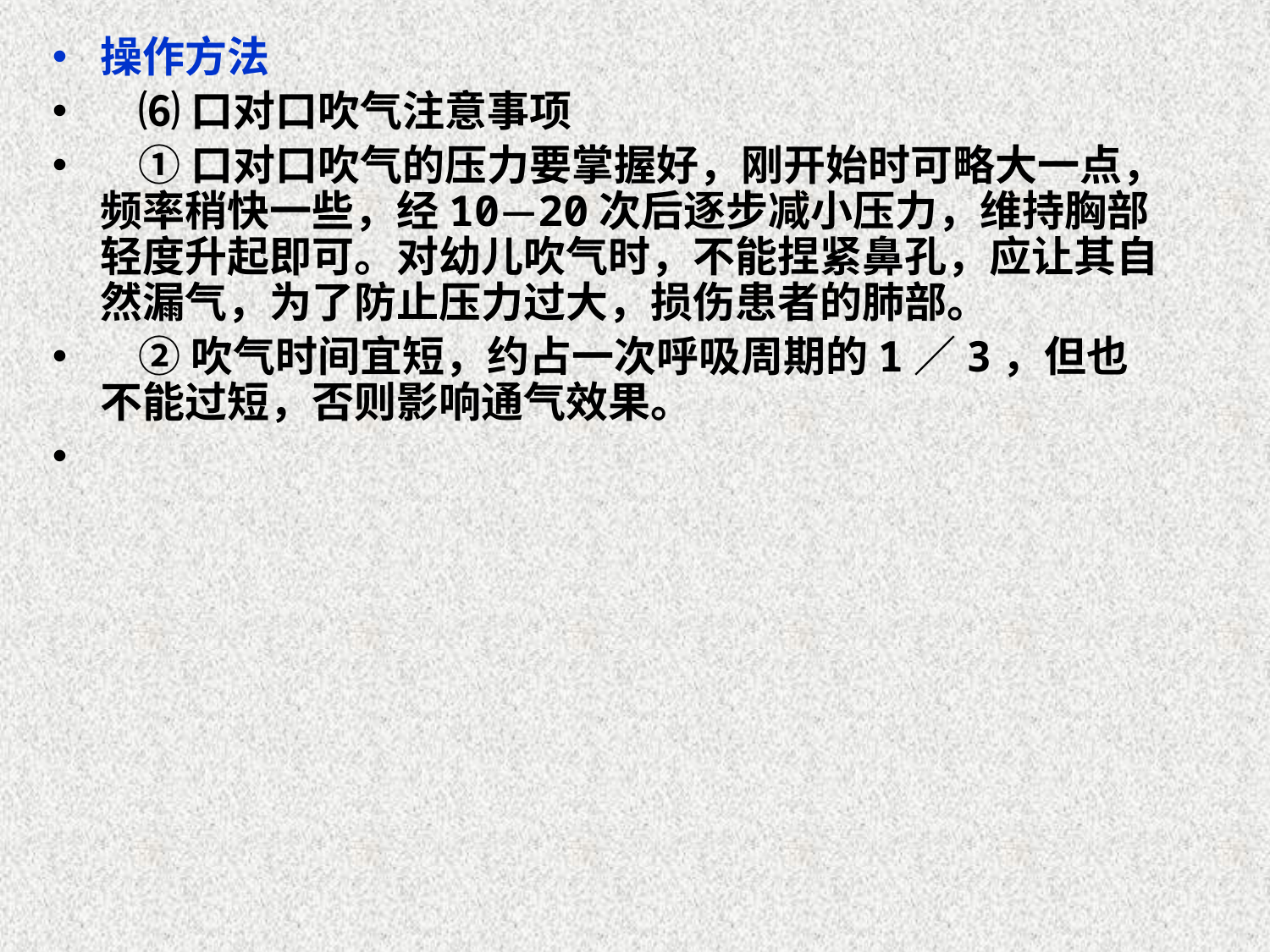

操作方法
    ⑹口对口吹气注意事项
    ①口对口吹气的压力要掌握好，刚开始时可略大一点，频率稍快一些，经10—20次后逐步减小压力，维持胸部轻度升起即可。对幼儿吹气时，不能捏紧鼻孔，应让其自然漏气，为了防止压力过大，损伤患者的肺部。
    ②吹气时间宜短，约占一次呼吸周期的1／3，但也不能过短，否则影响通气效果。